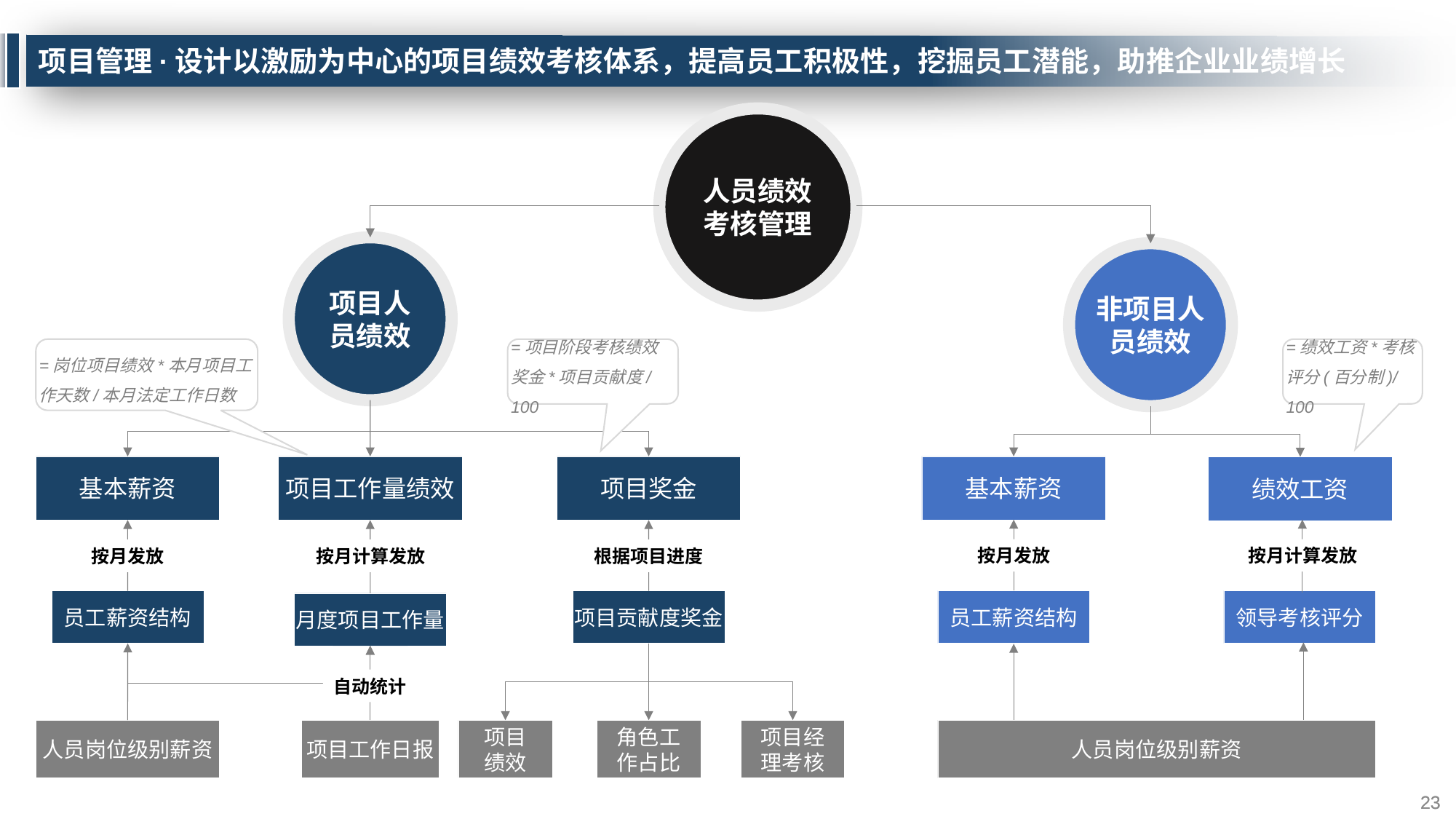

# 项目管理·设计以激励为中心的项目绩效考核体系，提高员工积极性，挖掘员工潜能，助推企业业绩增长
人员绩效
考核管理
项目人
员绩效
非项目人员绩效
=岗位项目绩效*本月项目工作天数/本月法定工作日数
=项目阶段考核绩效奖金*项目贡献度/100
=绩效工资*考核评分(百分制)/100
项目工作量绩效
基本薪资
基本薪资
项目奖金
绩效工资
按月发放
按月计算发放
按月发放
按月计算发放
根据项目进度
项目贡献度奖金
员工薪资结构
员工薪资结构
领导考核评分
月度项目工作量
自动统计
人员岗位级别薪资
项目工作日报
项目
绩效
角色工
作占比
项目经
理考核
人员岗位级别薪资